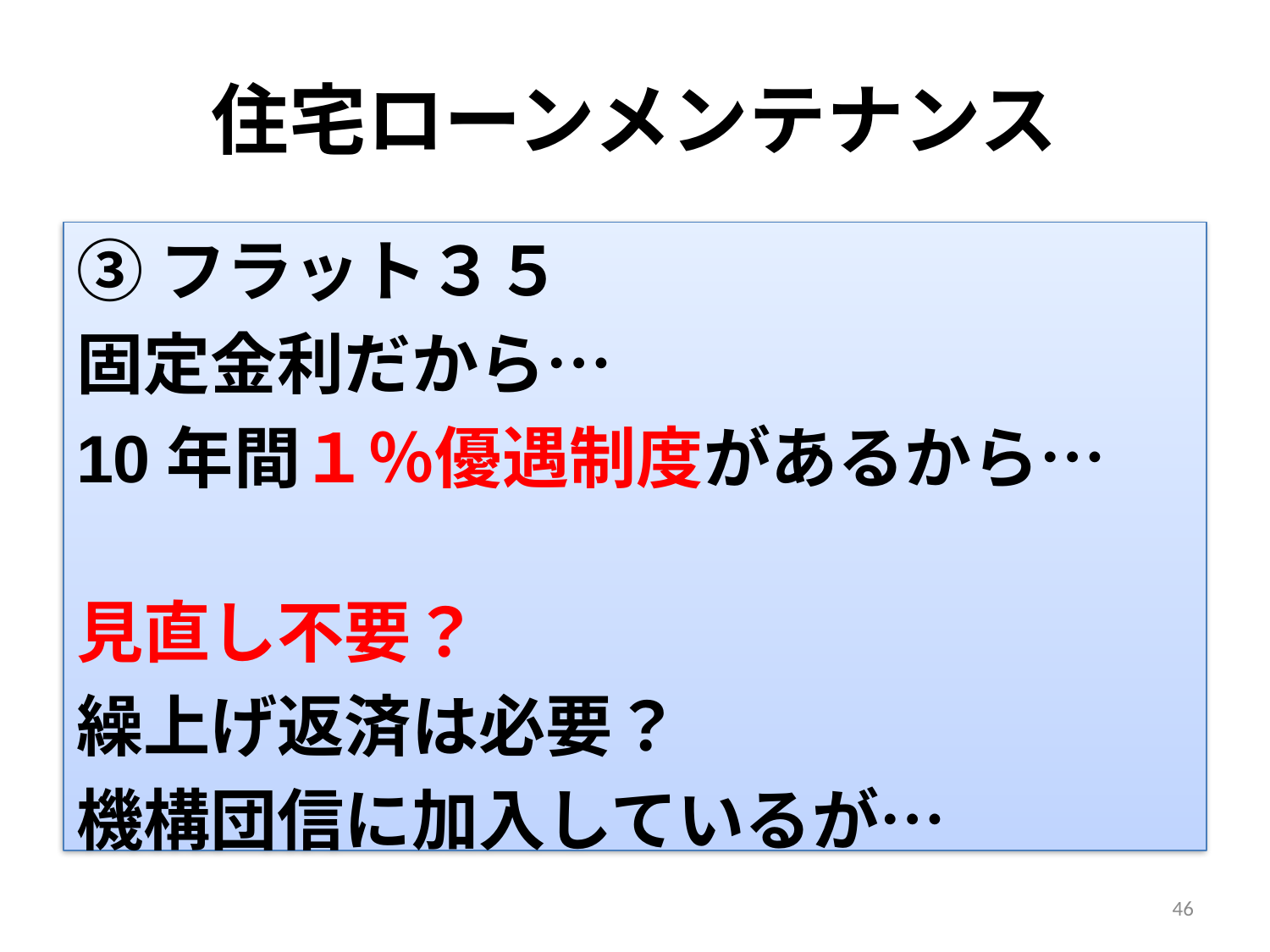

# 住宅ローンメンテナンス
③フラット３５
固定金利だから…
10年間１％優遇制度があるから…
見直し不要？
繰上げ返済は必要？
機構団信に加入しているが…
46